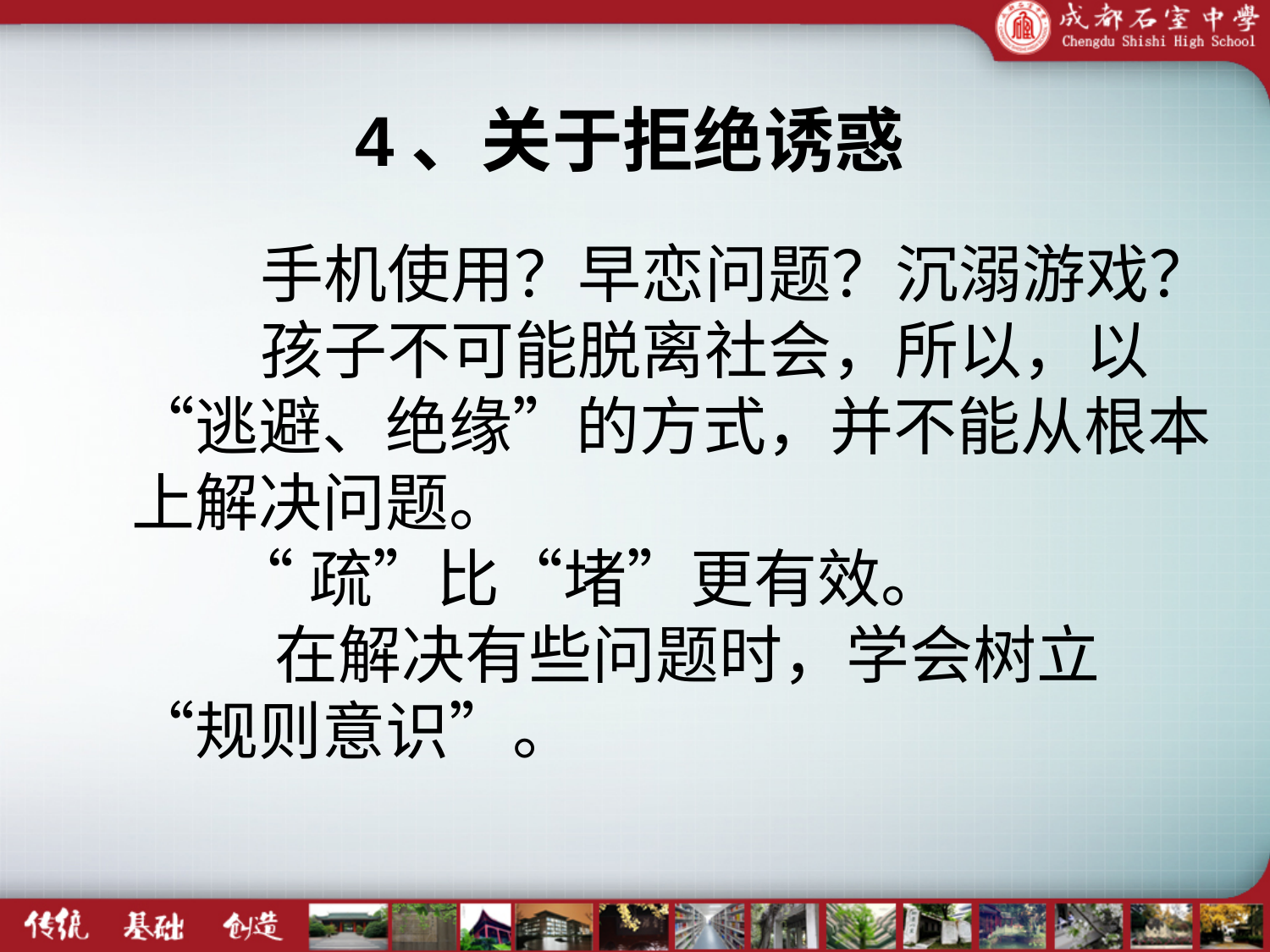

4、关于拒绝诱惑
        手机使用？早恋问题？沉溺游戏？
        孩子不可能脱离社会，所以，以“逃避、绝缘”的方式，并不能从根本上解决问题。
       “疏”比“堵”更有效。
         在解决有些问题时，学会树立“规则意识”。